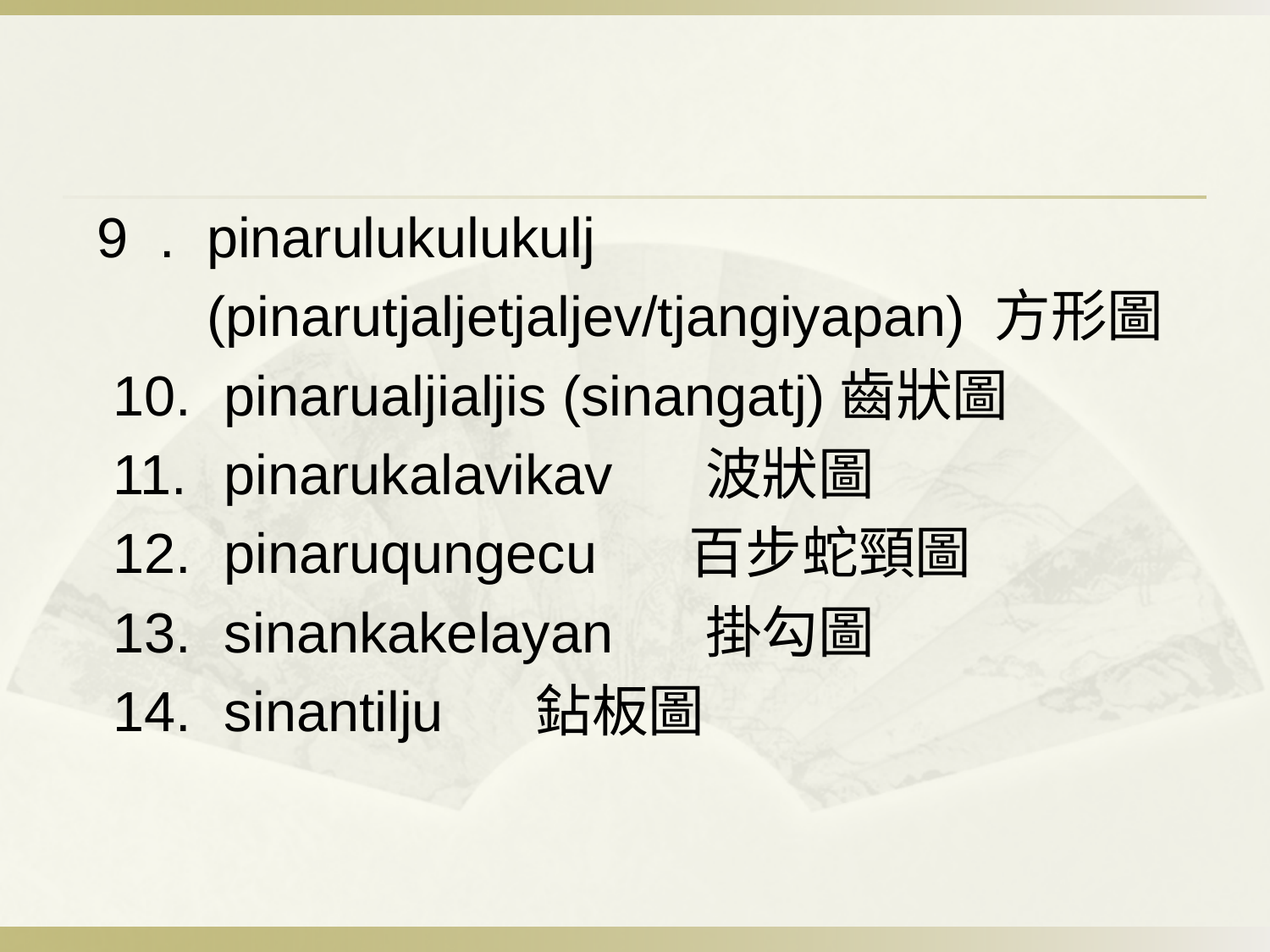

9  .  pinarulukulukulj
       (pinarutjaljetjaljev/tjangiyapan) 方形圖
 10.	pinarualjialjis (sinangatj)齒狀圖
 11.	pinarukalavikav     波狀圖
 12.	pinaruqungecu     百步蛇頸圖
 13.	sinankakelayan     掛勾圖
 14.	sinantilju     鉆板圖